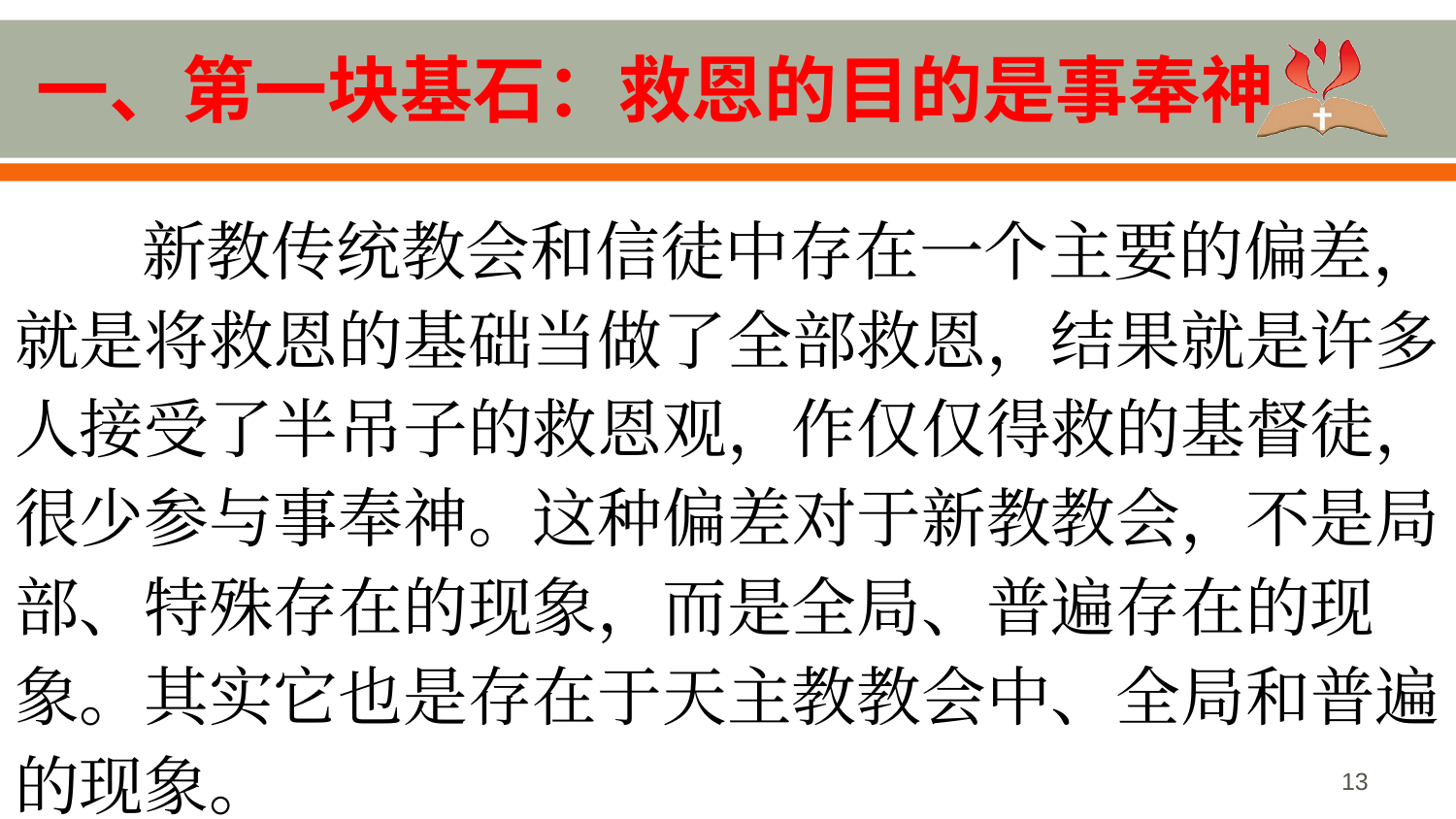

# 一、第一块基石：救恩的目的是事奉神
新教传统教会和信徒中存在一个主要的偏差，就是将救恩的基础当做了全部救恩，结果就是许多人接受了半吊子的救恩观，作仅仅得救的基督徒，很少参与事奉神。这种偏差对于新教教会，不是局部、特殊存在的现象，而是全局、普遍存在的现象。其实它也是存在于天主教教会中、全局和普遍的现象。

13